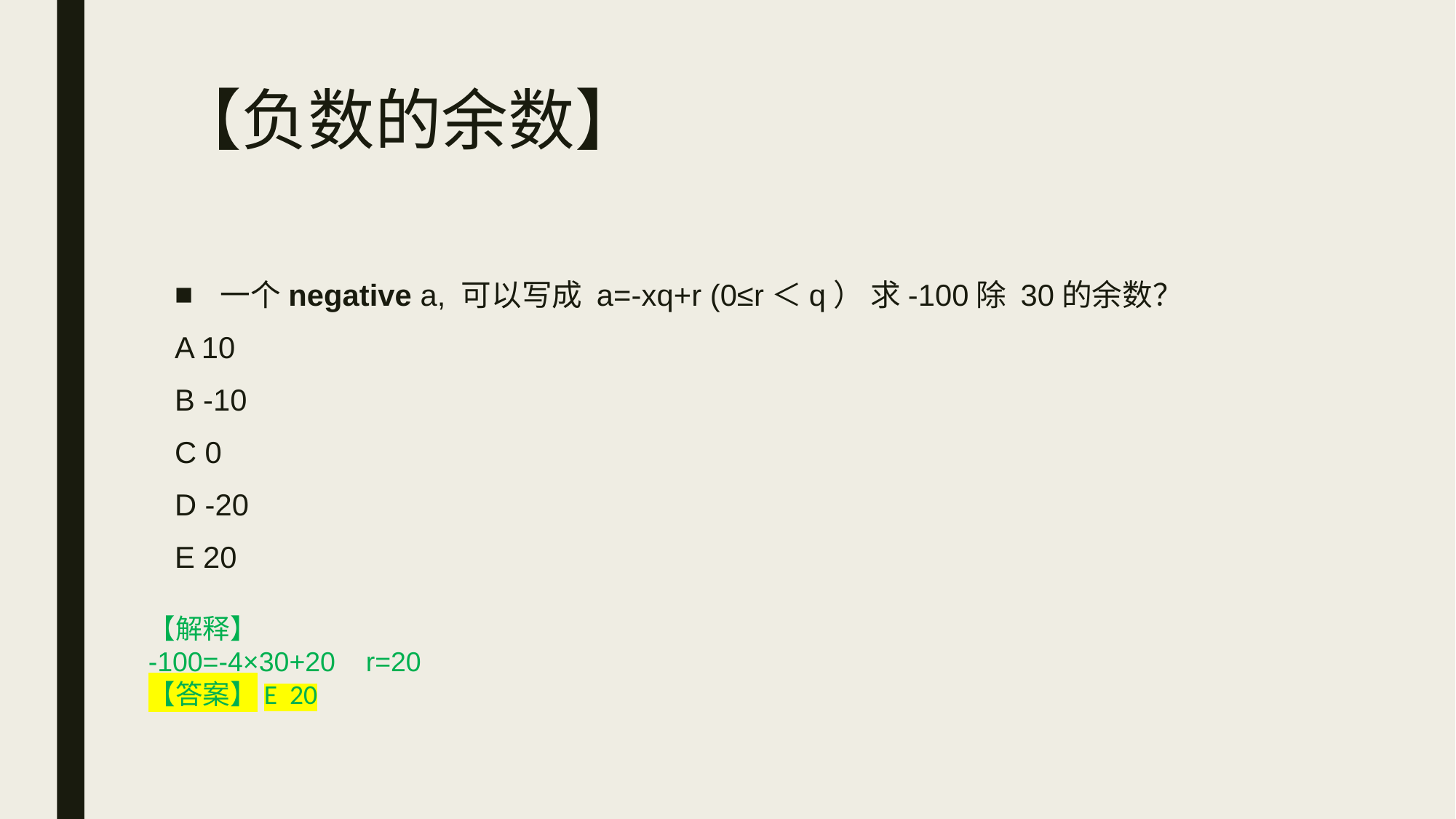

# 【负数的余数】
一个negative a, 可以写成 a=-xq+r (0≤r＜q） 求-100除 30的余数？
A 10
B -10
C 0
D -20
E 20

【解释】
-100=-4×30+20    r=20
【答案】E  20